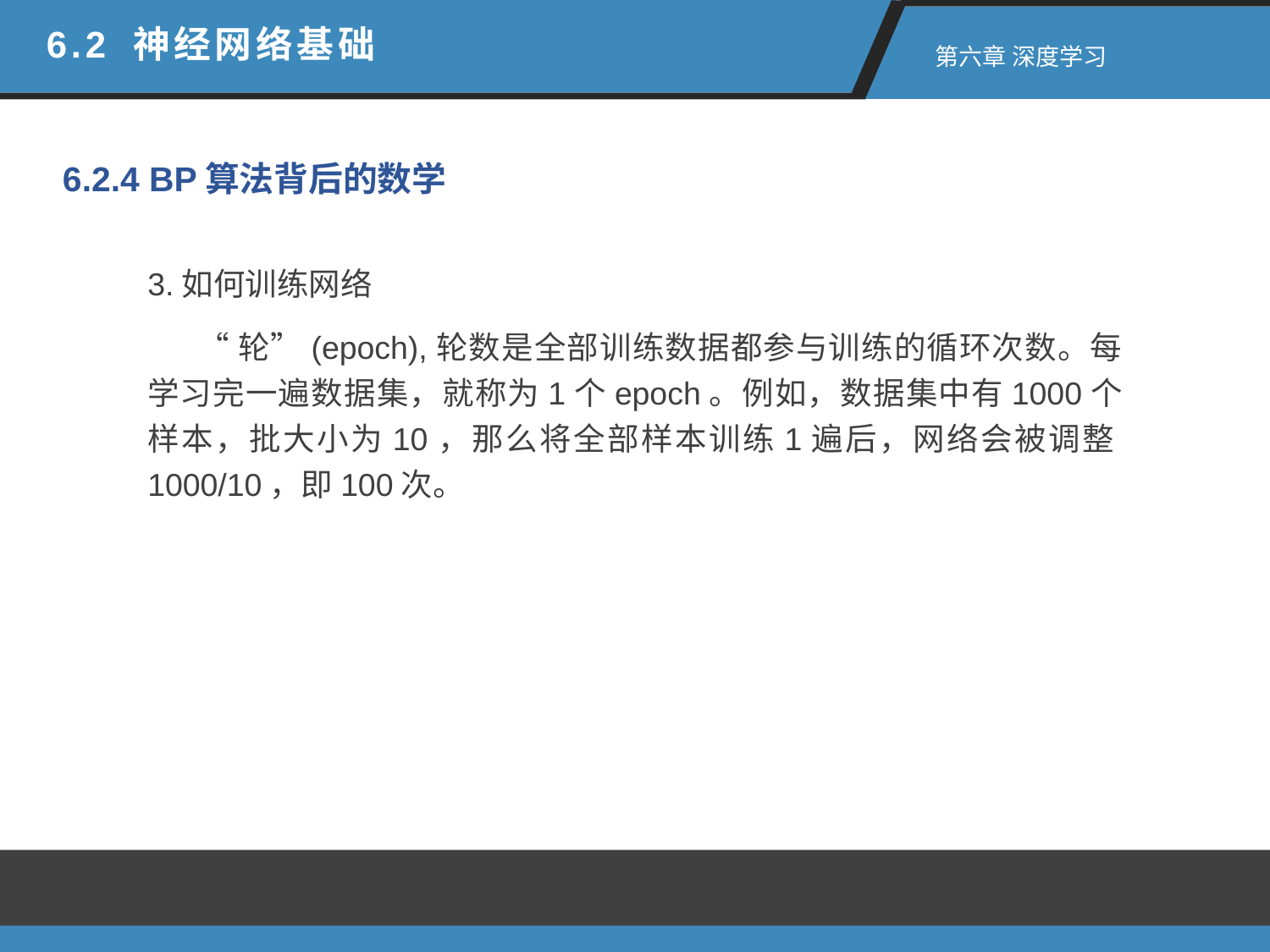

6.2 神经网络基础
  第六章 深度学习
6.2.4 BP算法背后的数学
3.如何训练网络
      “轮”(epoch),轮数是全部训练数据都参与训练的循环次数。每学习完一遍数据集，就称为1个epoch。例如，数据集中有1000个样本，批大小为10，那么将全部样本训练1遍后，网络会被调整1000/10，即100次。